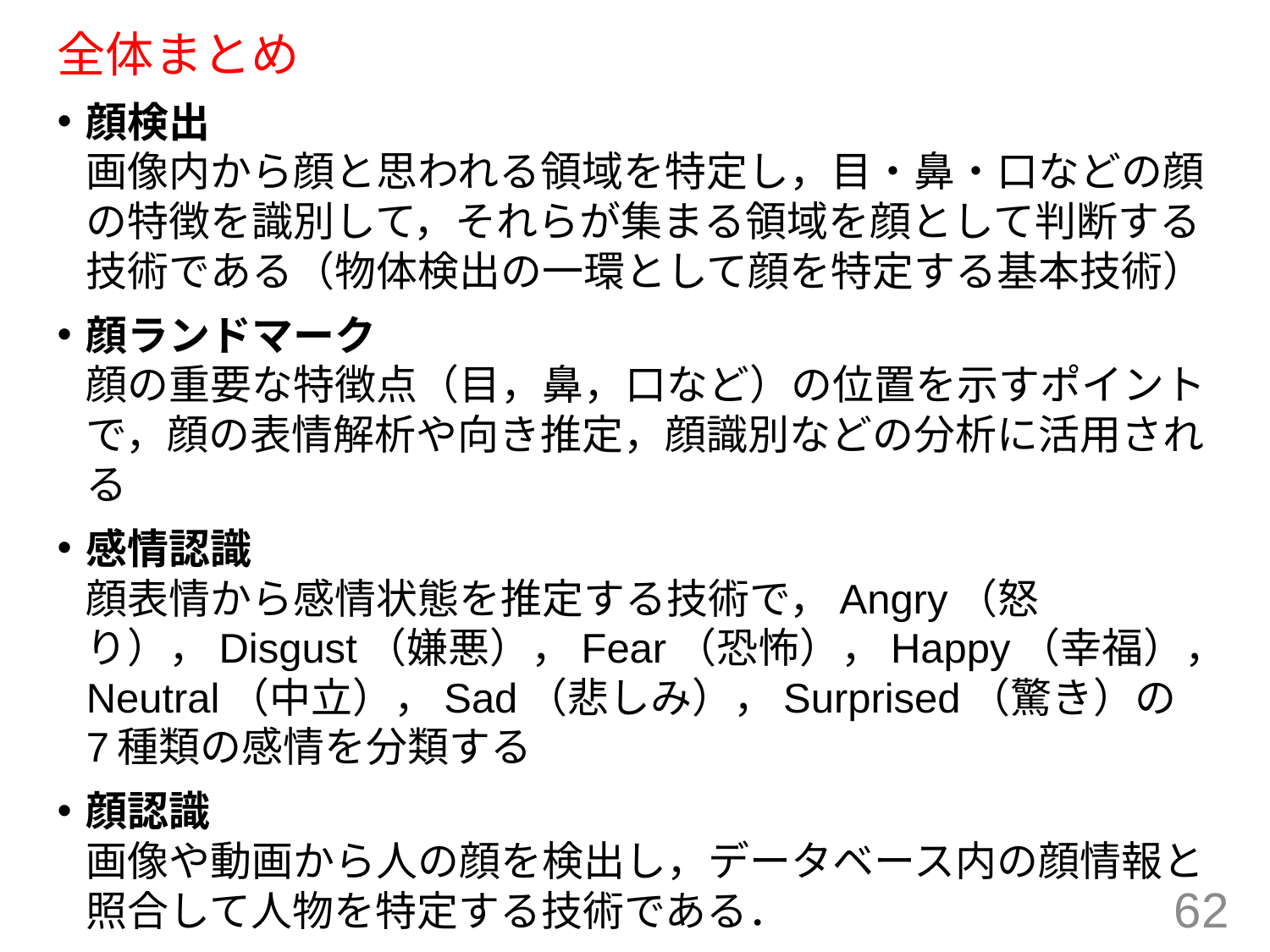

# 全体まとめ
顔検出
画像内から顔と思われる領域を特定し，目・鼻・口などの顔の特徴を識別して，それらが集まる領域を顔として判断する技術である（物体検出の一環として顔を特定する基本技術）
顔ランドマーク
顔の重要な特徴点（目，鼻，口など）の位置を示すポイントで，顔の表情解析や向き推定，顔識別などの分析に活用される
感情認識
顔表情から感情状態を推定する技術で，Angry（怒り），Disgust（嫌悪），Fear（恐怖），Happy（幸福），Neutral（中立），Sad（悲しみ），Surprised（驚き）の7種類の感情を分類する
顔認識
画像や動画から人の顔を検出し，データベース内の顔情報と照合して人物を特定する技術である．
62